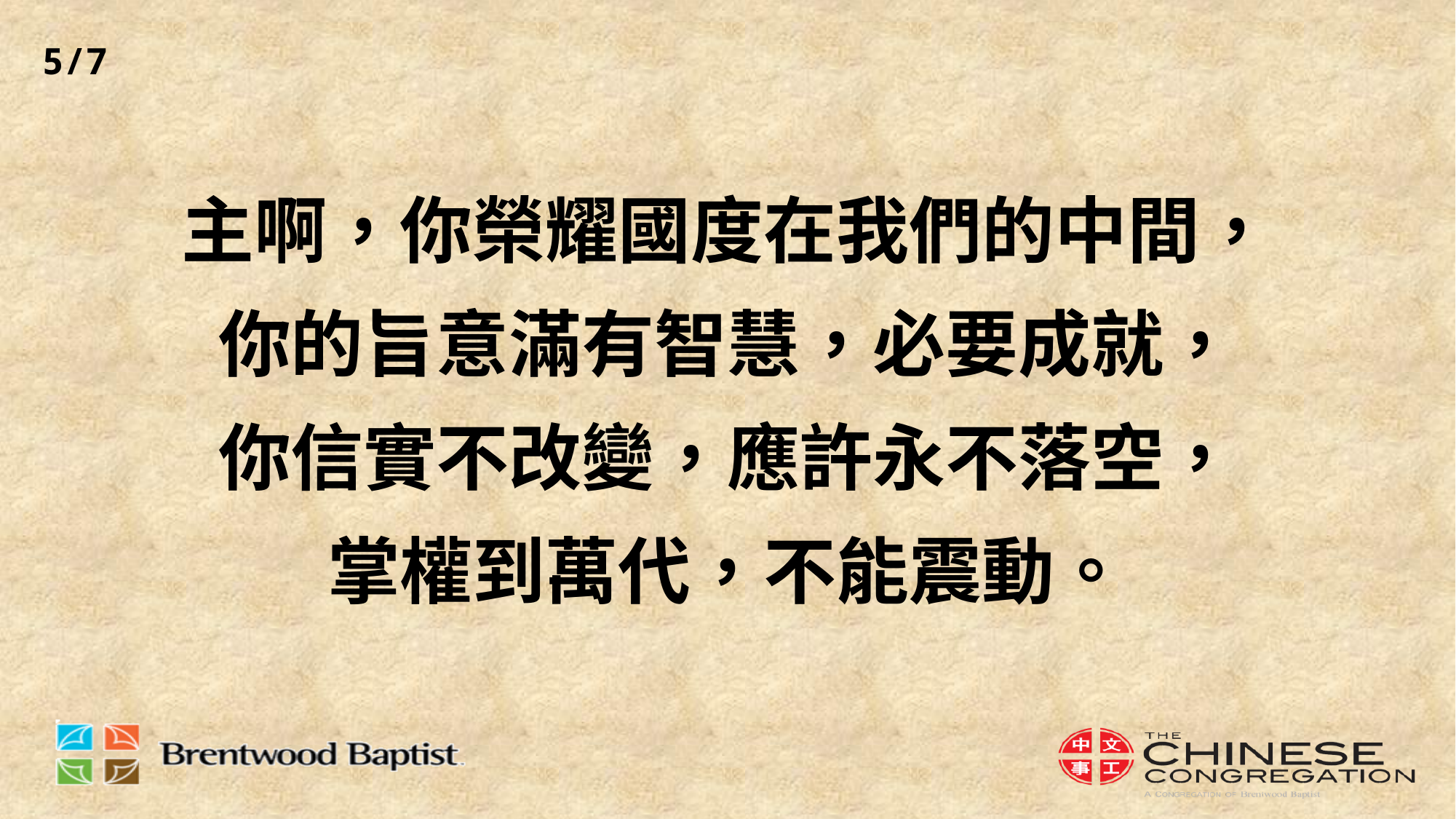

5/7
# 主啊，你榮耀國度在我們的中間， 你的旨意滿有智慧，必要成就， 你信實不改變，應許永不落空， 掌權到萬代，不能震動。